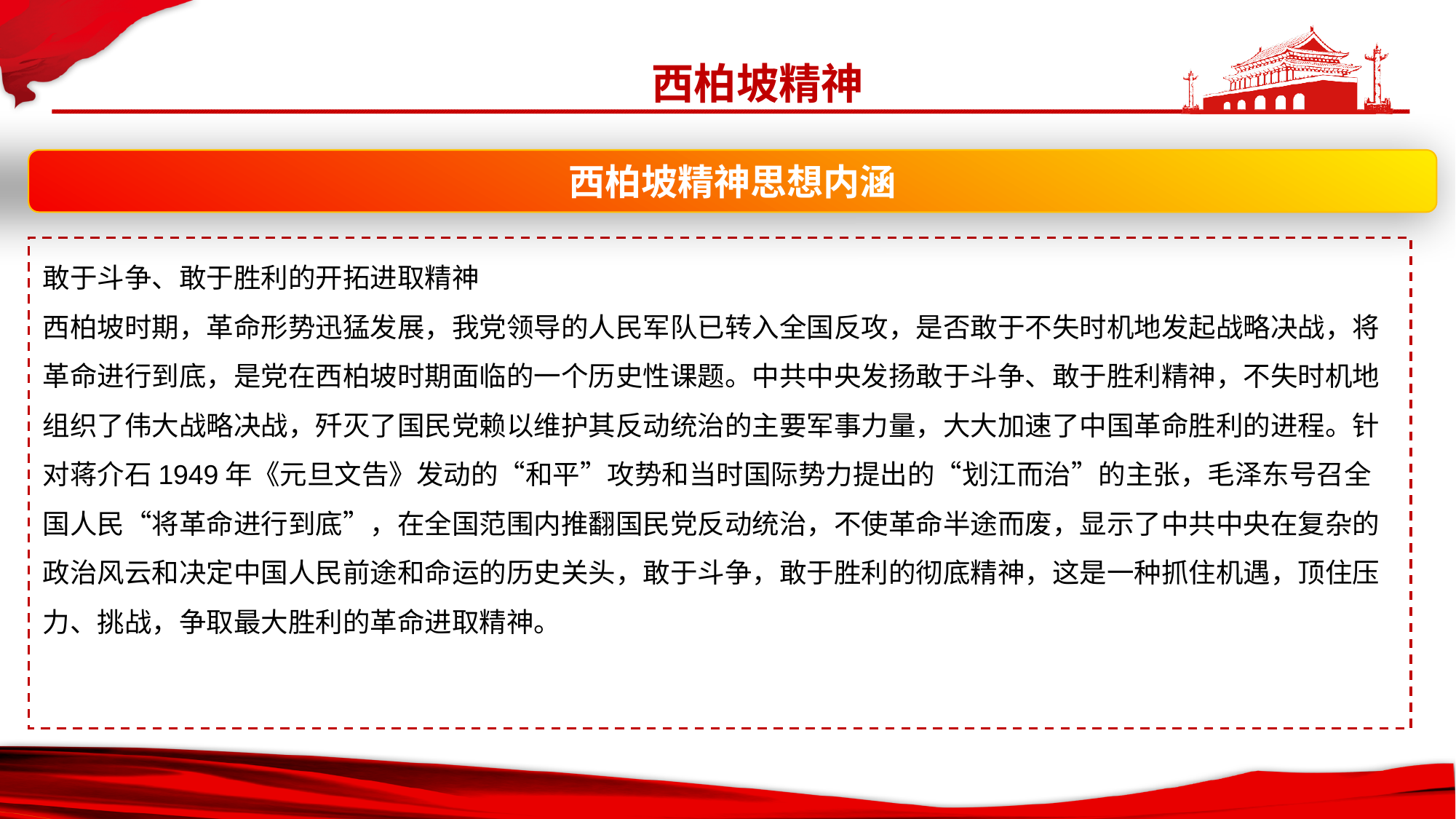

西柏坡精神
西柏坡精神思想内涵

敢于斗争、敢于胜利的开拓进取精神
西柏坡时期，革命形势迅猛发展，我党领导的人民军队已转入全国反攻，是否敢于不失时机地发起战略决战，将革命进行到底，是党在西柏坡时期面临的一个历史性课题。中共中央发扬敢于斗争、敢于胜利精神，不失时机地组织了伟大战略决战，歼灭了国民党赖以维护其反动统治的主要军事力量，大大加速了中国革命胜利的进程。针对蒋介石1949年《元旦文告》发动的“和平”攻势和当时国际势力提出的“划江而治”的主张，毛泽东号召全国人民“将革命进行到底”，在全国范围内推翻国民党反动统治，不使革命半途而废，显示了中共中央在复杂的政治风云和决定中国人民前途和命运的历史关头，敢于斗争，敢于胜利的彻底精神，这是一种抓住机遇，顶住压力、挑战，争取最大胜利的革命进取精神。